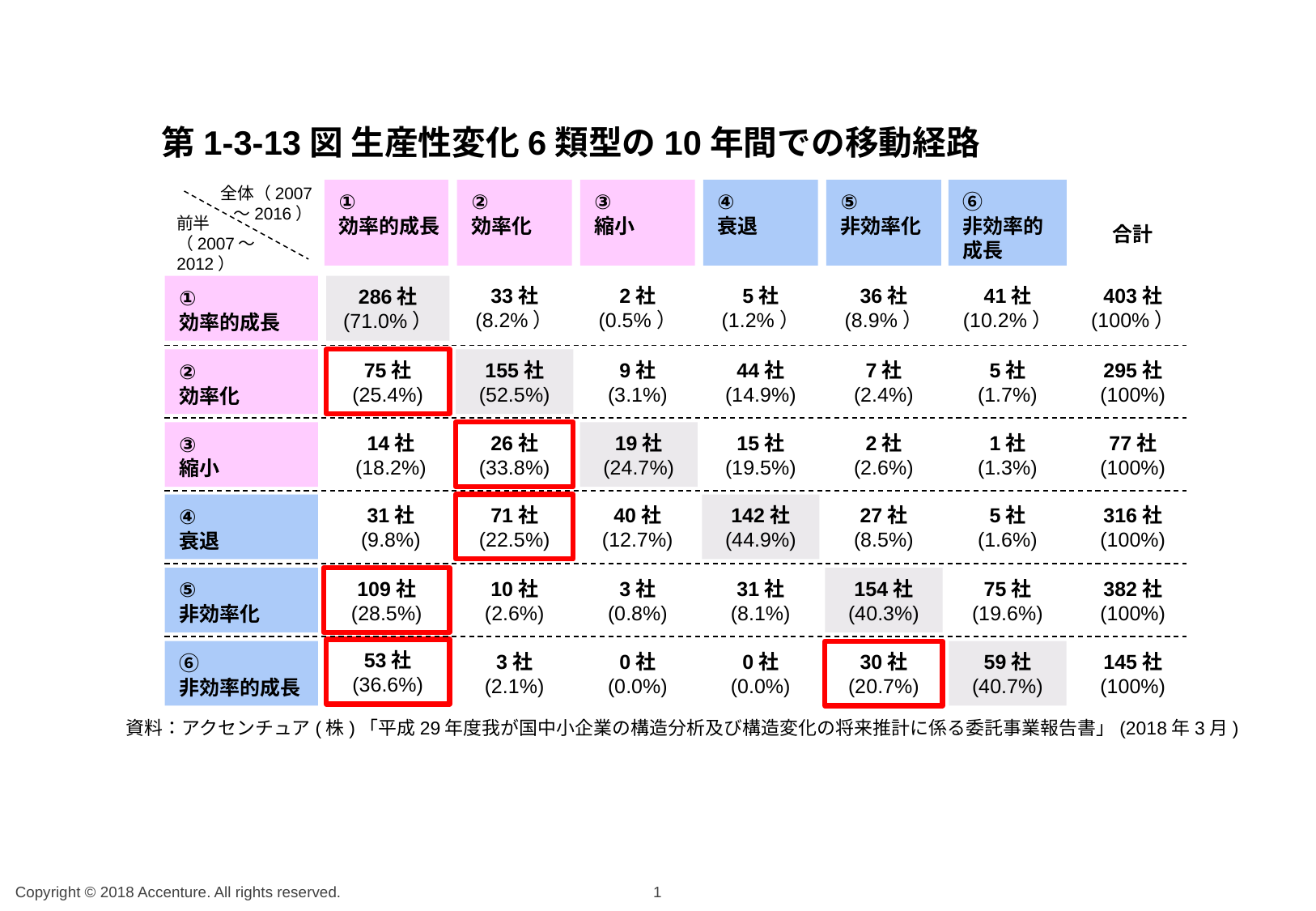

第1-3-13図 生産性変化6類型の10年間での移動経路
全体（2007
～2016）
①
効率的成長
②
効率化
③
縮小
④
衰退
⑤
非効率化
⑥
非効率的
成長
合計
前半
（2007～2012）
33社
(8.2%）
2社
(0.5%）
5社
(1.2%）
36社
(8.9%）
41社
(10.2%）
403社
(100%）
①
効率的成長
286社
(71.0%）
②
効率化
75社
(25.4%)
155社
(52.5%)
9社
(3.1%)
44社
(14.9%)
7社
(2.4%)
5社
(1.7%)
295社
(100%)
③
縮小
14社
(18.2%)
26社
(33.8%)
19社
(24.7%)
15社
(19.5%)
2社
(2.6%)
1社
(1.3%)
77社
(100%)
④
衰退
31社
(9.8%)
71社
(22.5%)
40社
(12.7%)
142社
(44.9%)
27社
(8.5%)
5社
(1.6%)
316社
(100%)
⑤
非効率化
109社
(28.5%)
10社
(2.6%)
3社
(0.8%)
31社
(8.1%)
154社
(40.3%)
75社
(19.6%)
382社
(100%)
53社
(36.6%)
⑥
非効率的成長
3社
(2.1%)
0社
(0.0%)
0社
(0.0%)
30社
(20.7%)
59社
(40.7%)
145社
(100%)
資料：アクセンチュア(株)「平成29年度我が国中小企業の構造分析及び構造変化の将来推計に係る委託事業報告書」(2018年3月)